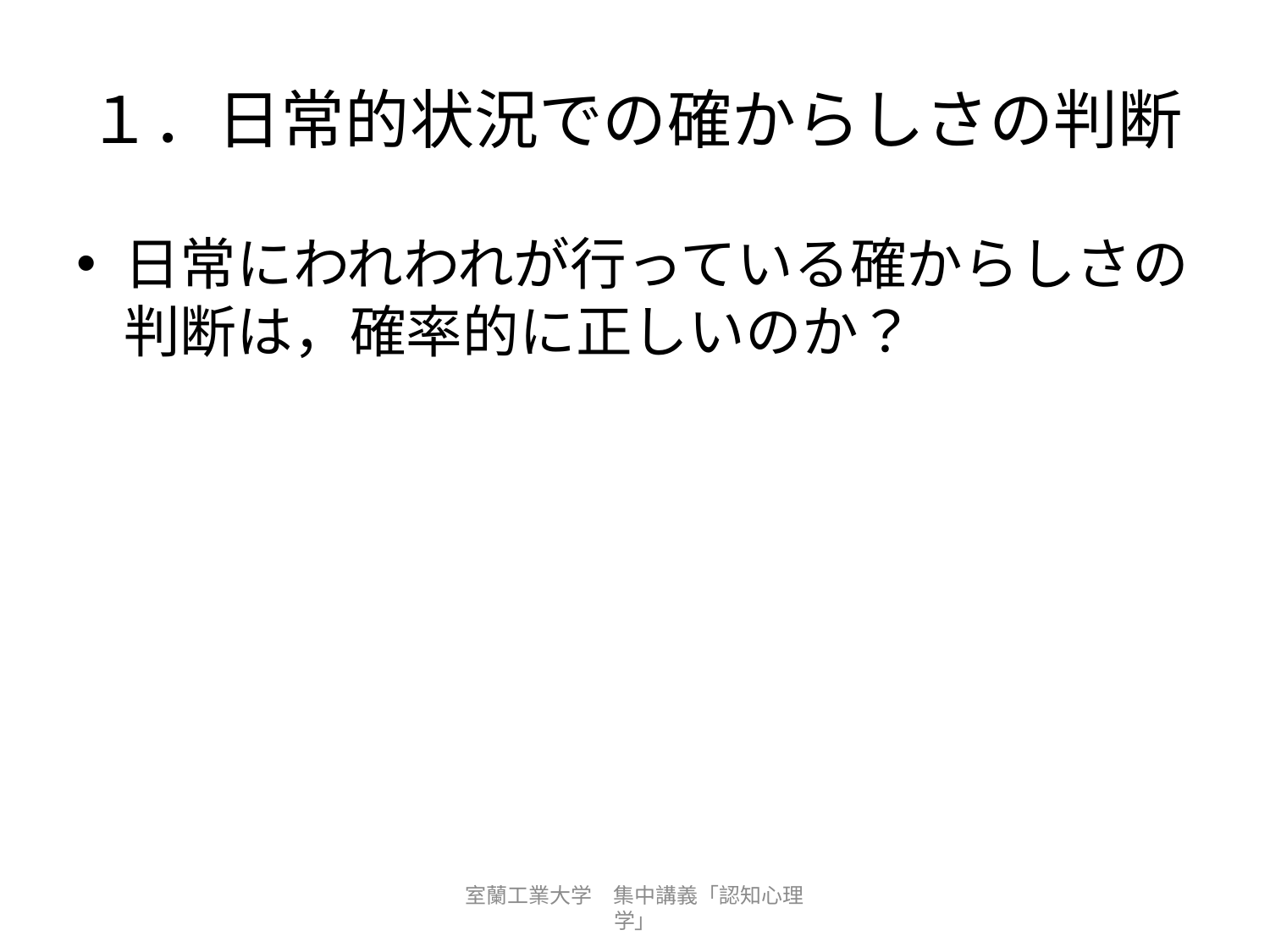

# １．日常的状況での確からしさの判断
日常にわれわれが行っている確からしさの判断は，確率的に正しいのか？
室蘭工業大学　集中講義「認知心理学」